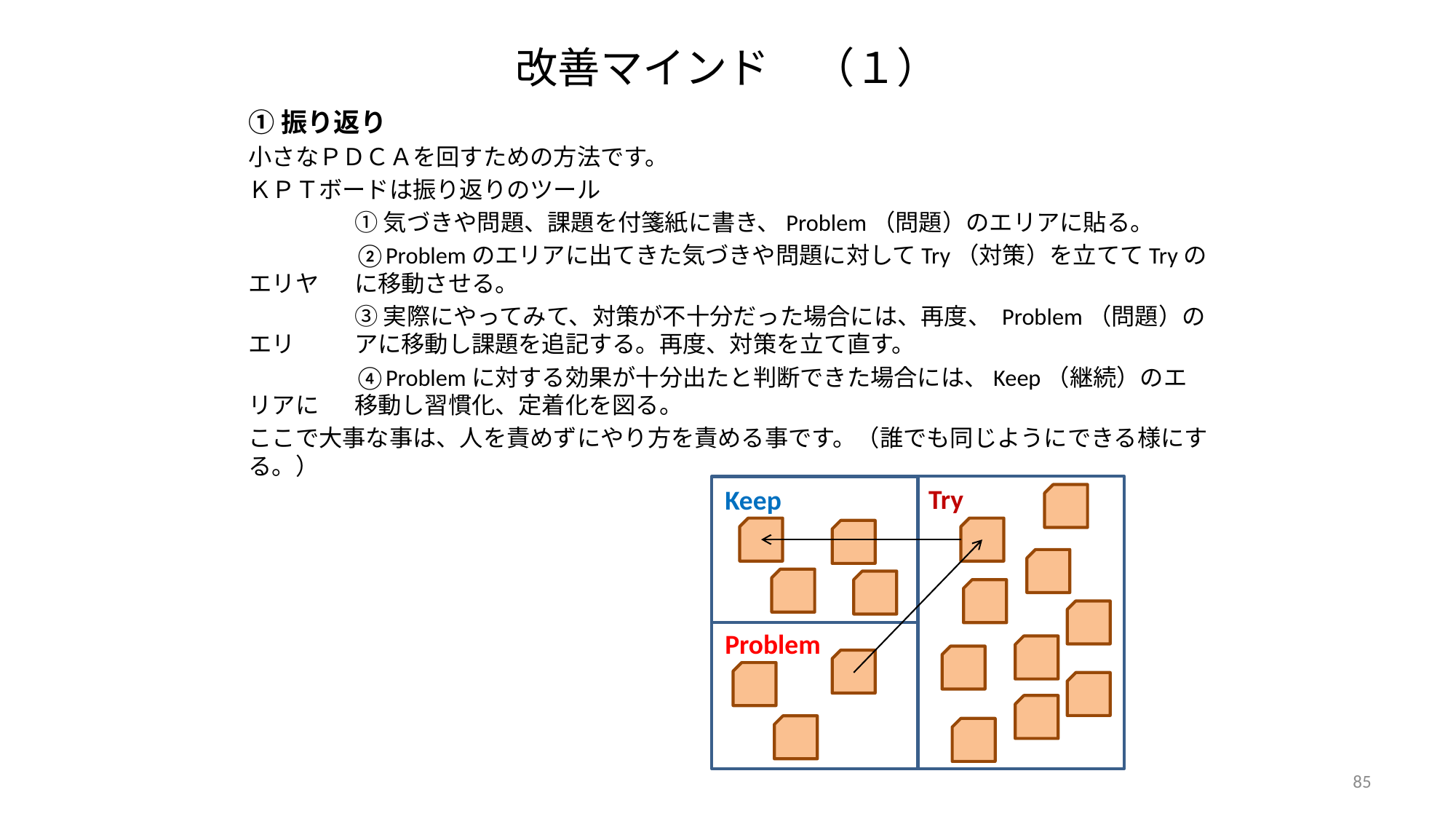

# 改善マインド　（１）
①振り返り
小さなＰＤＣＡを回すための方法です。
ＫＰＴボードは振り返りのツール
	①気づきや問題、課題を付箋紙に書き、Problem（問題）のエリアに貼る。
	②Problemのエリアに出てきた気づきや問題に対してTry（対策）を立ててTryのエリヤ	に移動させる。
	③実際にやってみて、対策が不十分だった場合には、再度、 Problem（問題）のエリ	アに移動し課題を追記する。再度、対策を立て直す。
	④Problemに対する効果が十分出たと判断できた場合には、Keep（継続）のエリアに	移動し習慣化、定着化を図る。
ここで大事な事は、人を責めずにやり方を責める事です。（誰でも同じようにできる様にする。）

Try

Keep

Problem

85